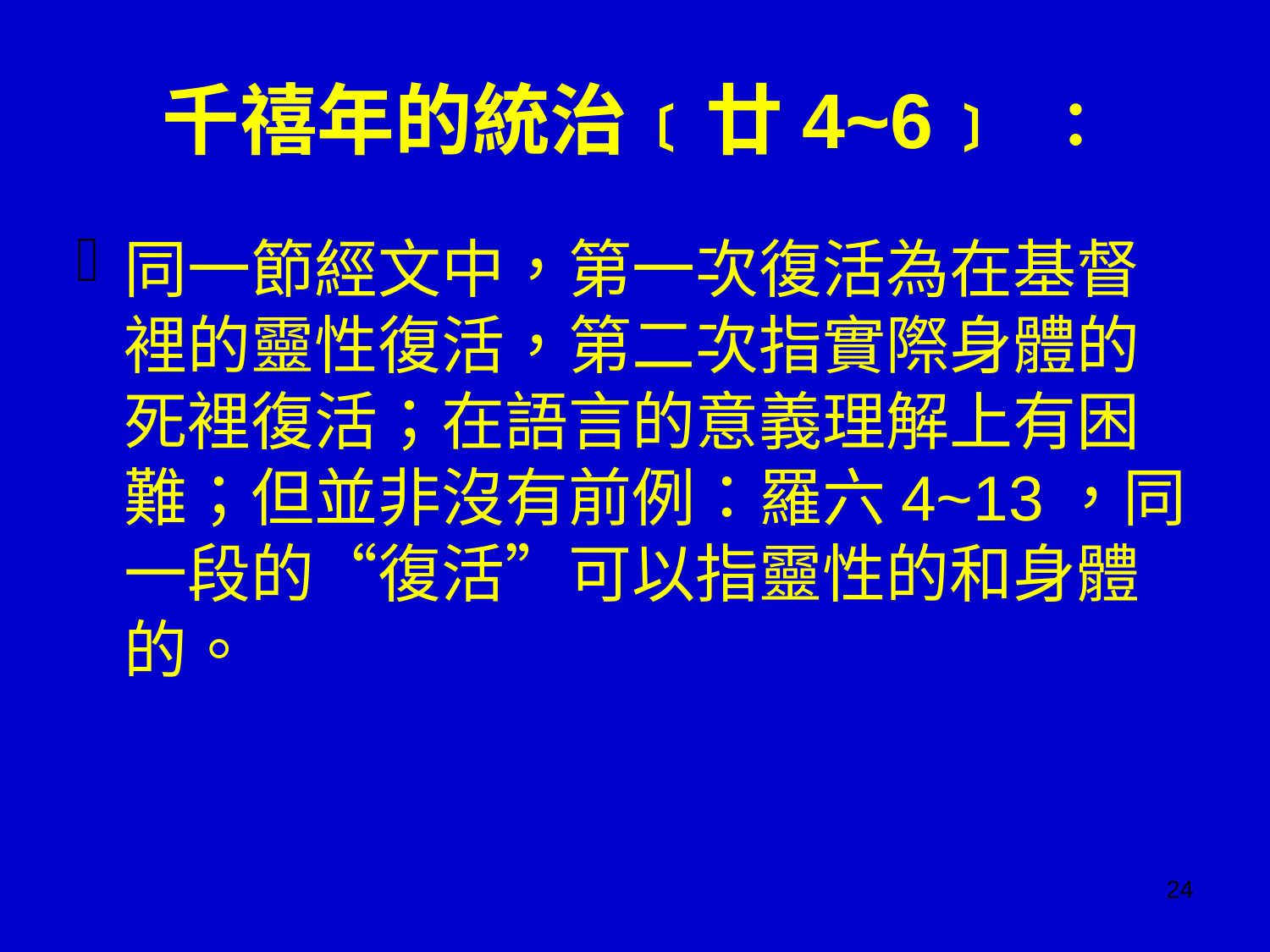

# 千禧年的統治﹝廿4~6﹞ ：
同一節經文中，第一次復活為在基督裡的靈性復活，第二次指實際身體的死裡復活；在語言的意義理解上有困難；但並非沒有前例：羅六4~13，同一段的“復活”可以指靈性的和身體的。
24